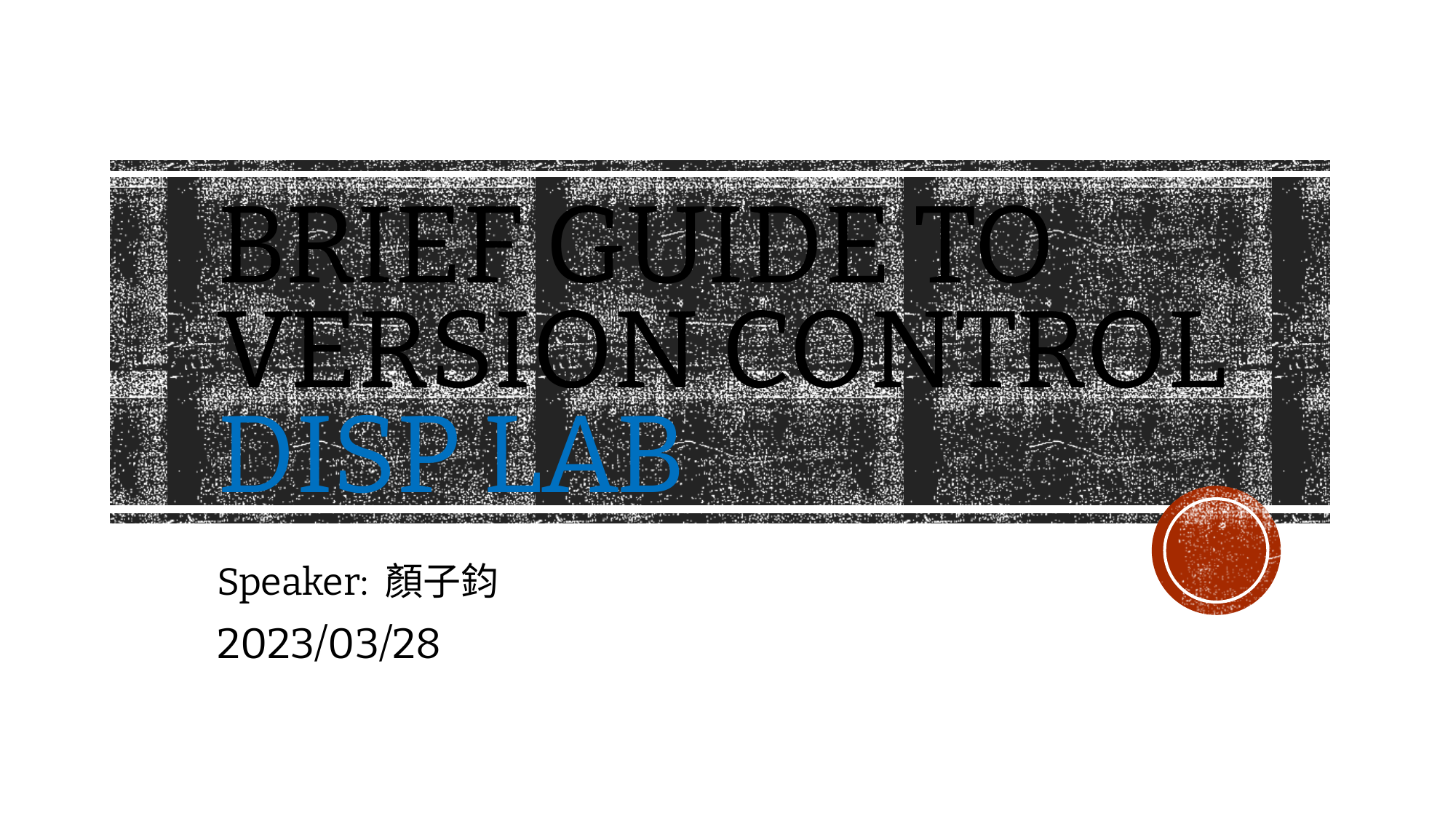

# Brief guide to version control DISP lab
Speaker: 顏子鈞
2023/03/28